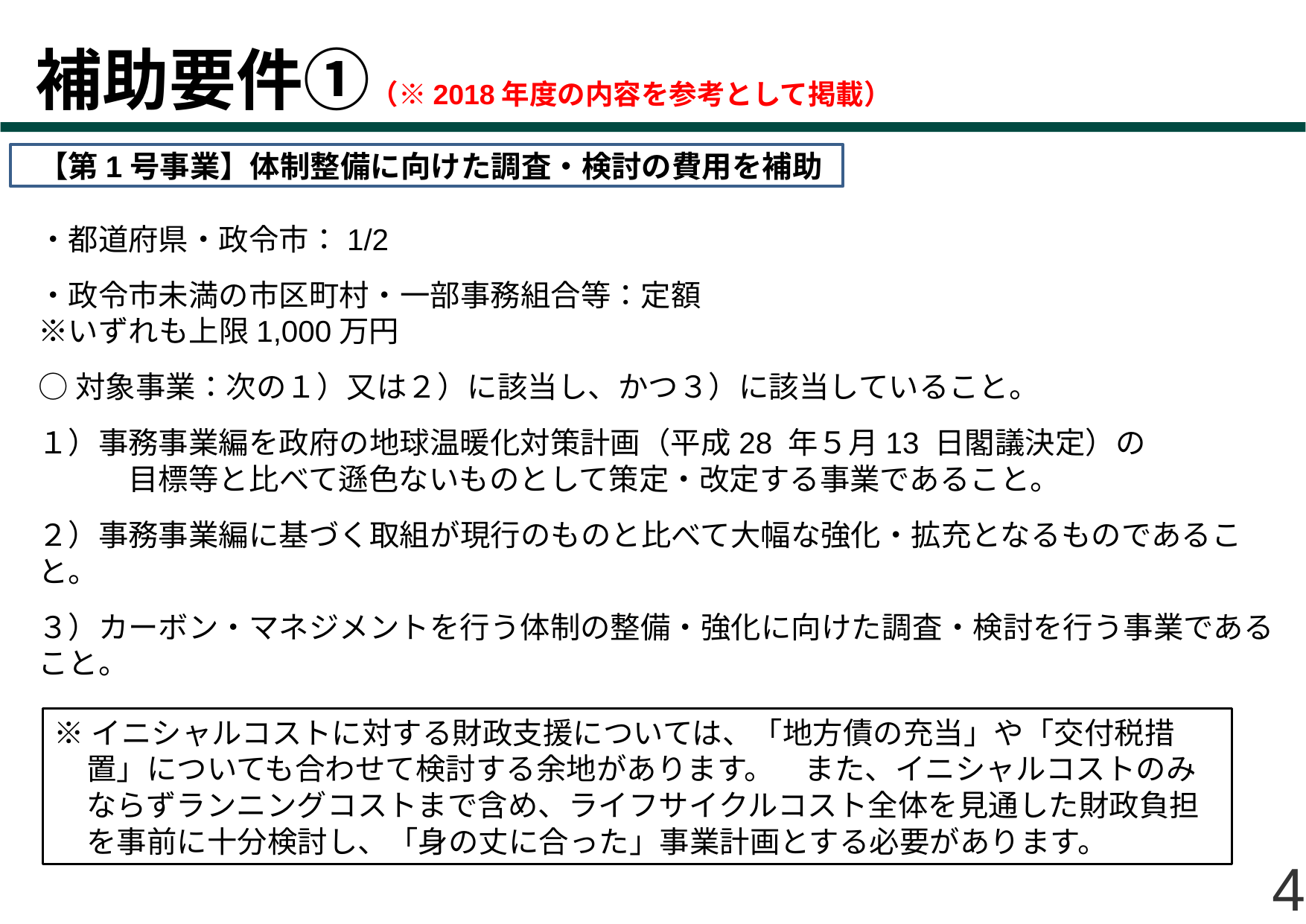

# 補助要件①（※2018年度の内容を参考として掲載）
【第1号事業】体制整備に向けた調査・検討の費用を補助

・都道府県・政令市：1/2
・政令市未満の市区町村・一部事務組合等：定額
※いずれも上限1,000万円
○対象事業：次の１）又は２）に該当し、かつ３）に該当していること。
１）事務事業編を政府の地球温暖化対策計画（平成28 年５月13 日閣議決定）の
　　　目標等と比べて遜色ないものとして策定・改定する事業であること。
２）事務事業編に基づく取組が現行のものと比べて大幅な強化・拡充となるものであること。
３）カーボン・マネジメントを行う体制の整備・強化に向けた調査・検討を行う事業であること。

※イニシャルコストに対する財政支援については、「地方債の充当」や「交付税措置」についても合わせて検討する余地があります。　また、イニシャルコストのみならずランニングコストまで含め、ライフサイクルコスト全体を見通した財政負担を事前に十分検討し、「身の丈に合った」事業計画とする必要があります。